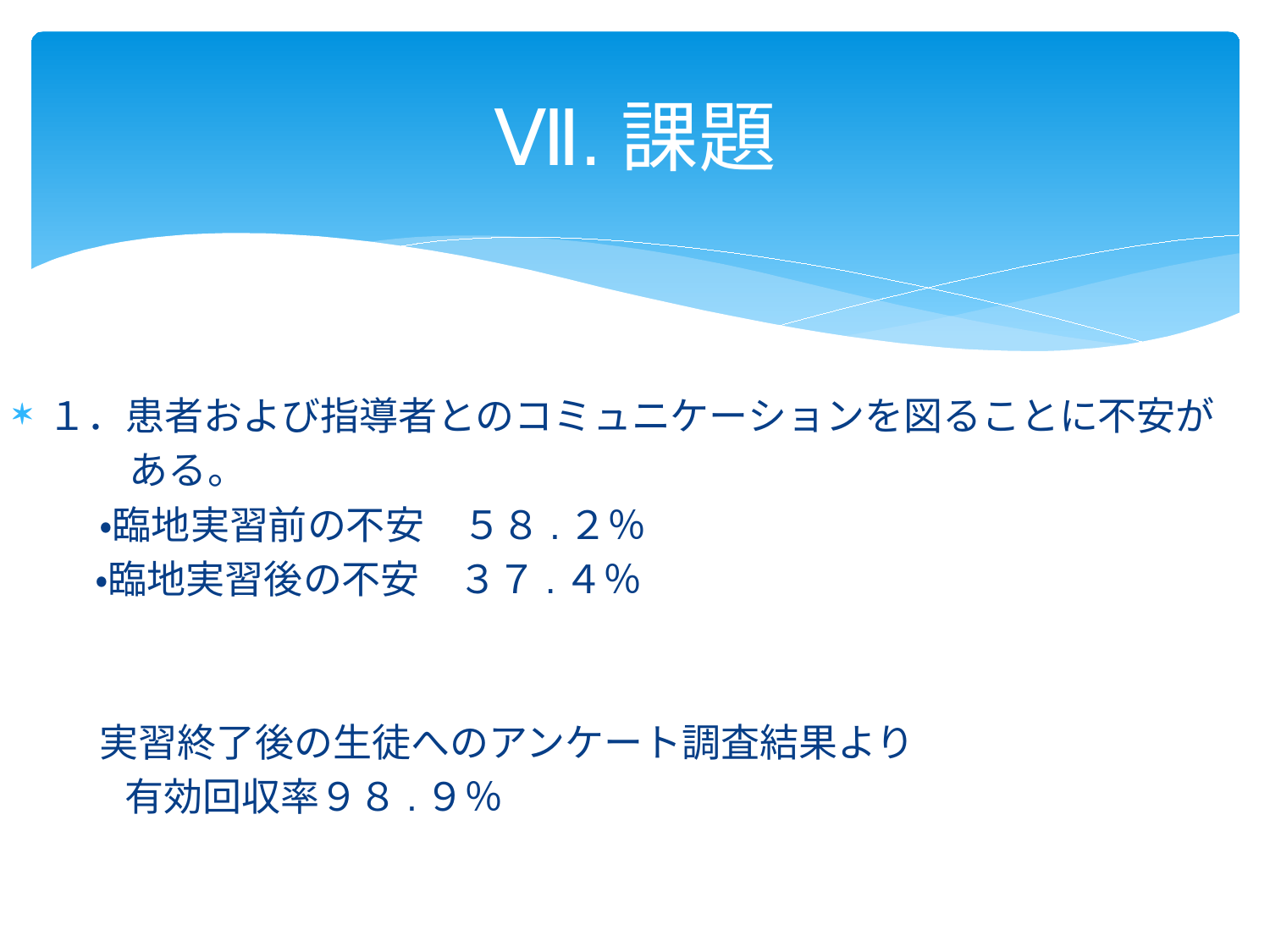

# Ⅶ.課題

１．患者および指導者とのコミュニケーションを図ることに不安が
　　　ある。
　　 ・臨地実習前の不安　５８.２％
 　   ・臨地実習後の不安　３７.４％

         実習終了後の生徒へのアンケート調査結果より
 　　  有効回収率９８.９％